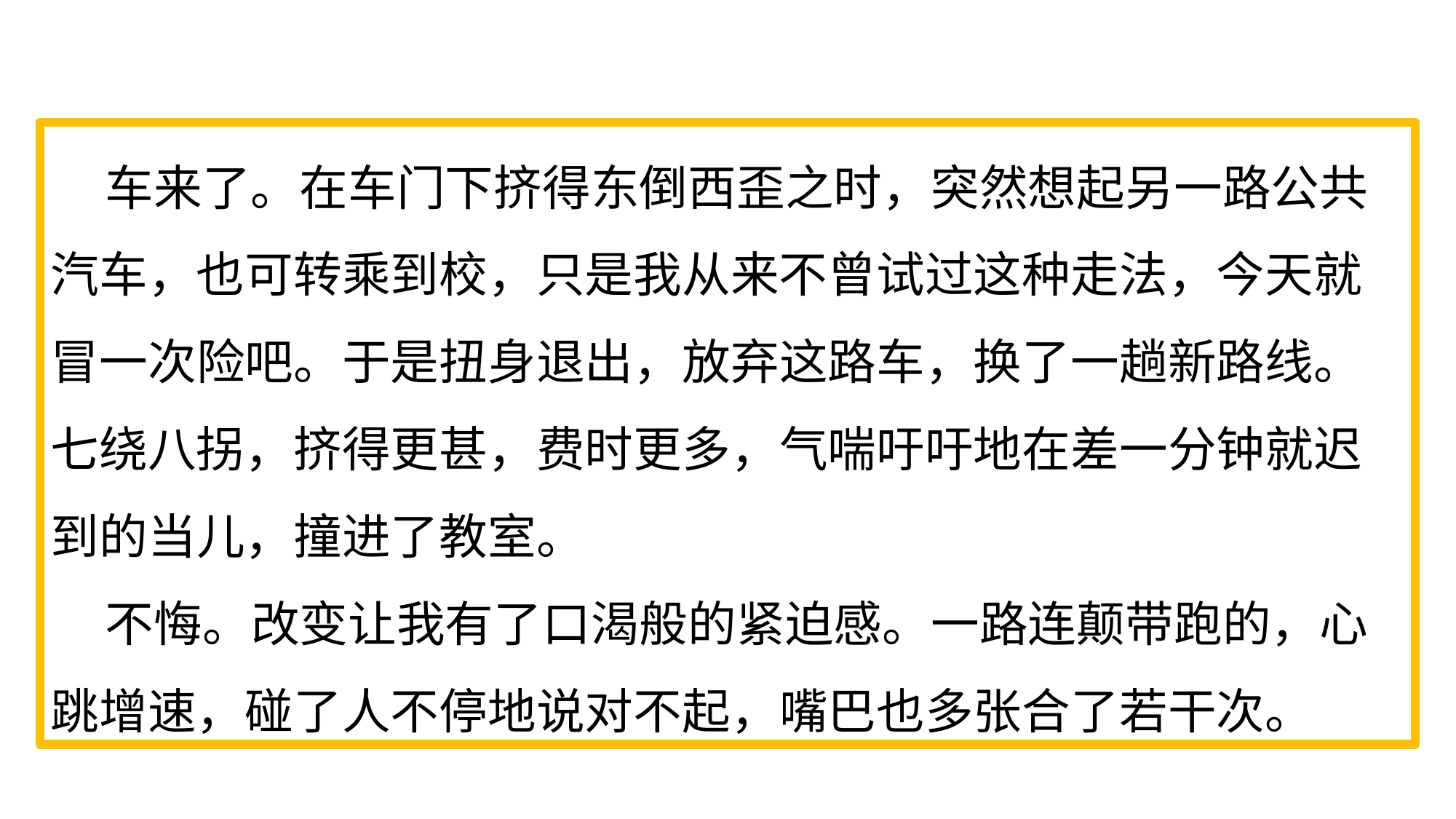

车来了。在车门下挤得东倒西歪之时，突然想起另一路公共汽车，也可转乘到校，只是我从来不曾试过这种走法，今天就冒一次险吧。于是扭身退出，放弃这路车，换了一趟新路线。七绕八拐，挤得更甚，费时更多，气喘吁吁地在差一分钟就迟到的当儿，撞进了教室。
     不悔。改变让我有了口渴般的紧迫感。一路连颠带跑的，心跳增速，碰了人不停地说对不起，嘴巴也多张合了若干次。